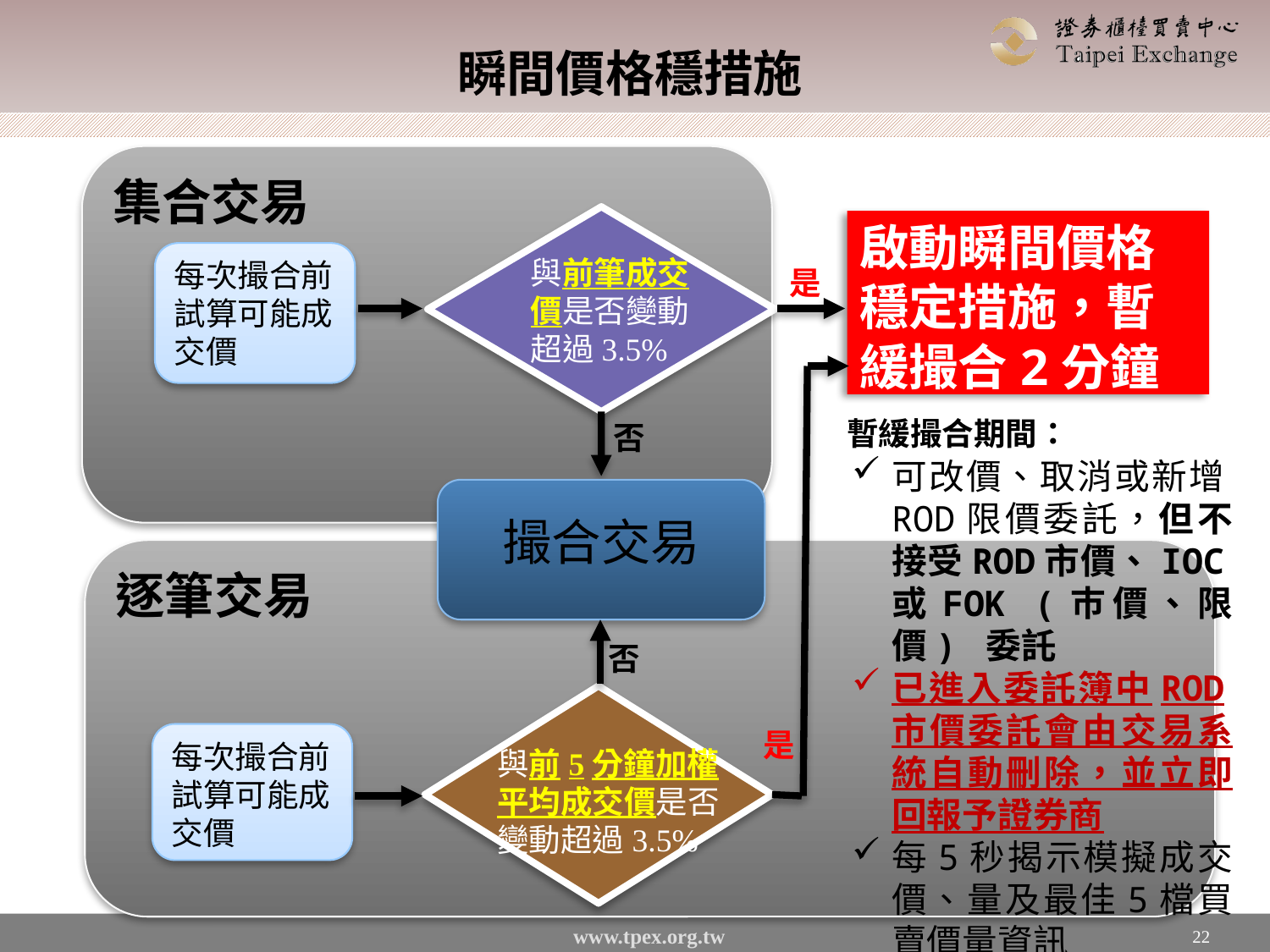

# 瞬間價格穩措施
集合交易

啟動瞬間價格穩定措施，暫緩撮合2分鐘

每次撮合前試算可能成交價
與前筆成交價是否變動超過3.5%
是
暫緩撮合期間：

否
可改價、取消或新增ROD限價委託，但不接受ROD市價、IOC或FOK (巿價、限價) 委託
已進入委託簿中ROD市價委託會由交易系統自動刪除，並立即回報予證券商
每5秒揭示模擬成交價、量及最佳5檔買賣價量資訊

撮合交易

逐筆交易
否

是
每次撮合前試算可能成交價
與前5分鐘加權平均成交價是否變動超過3.5%
22